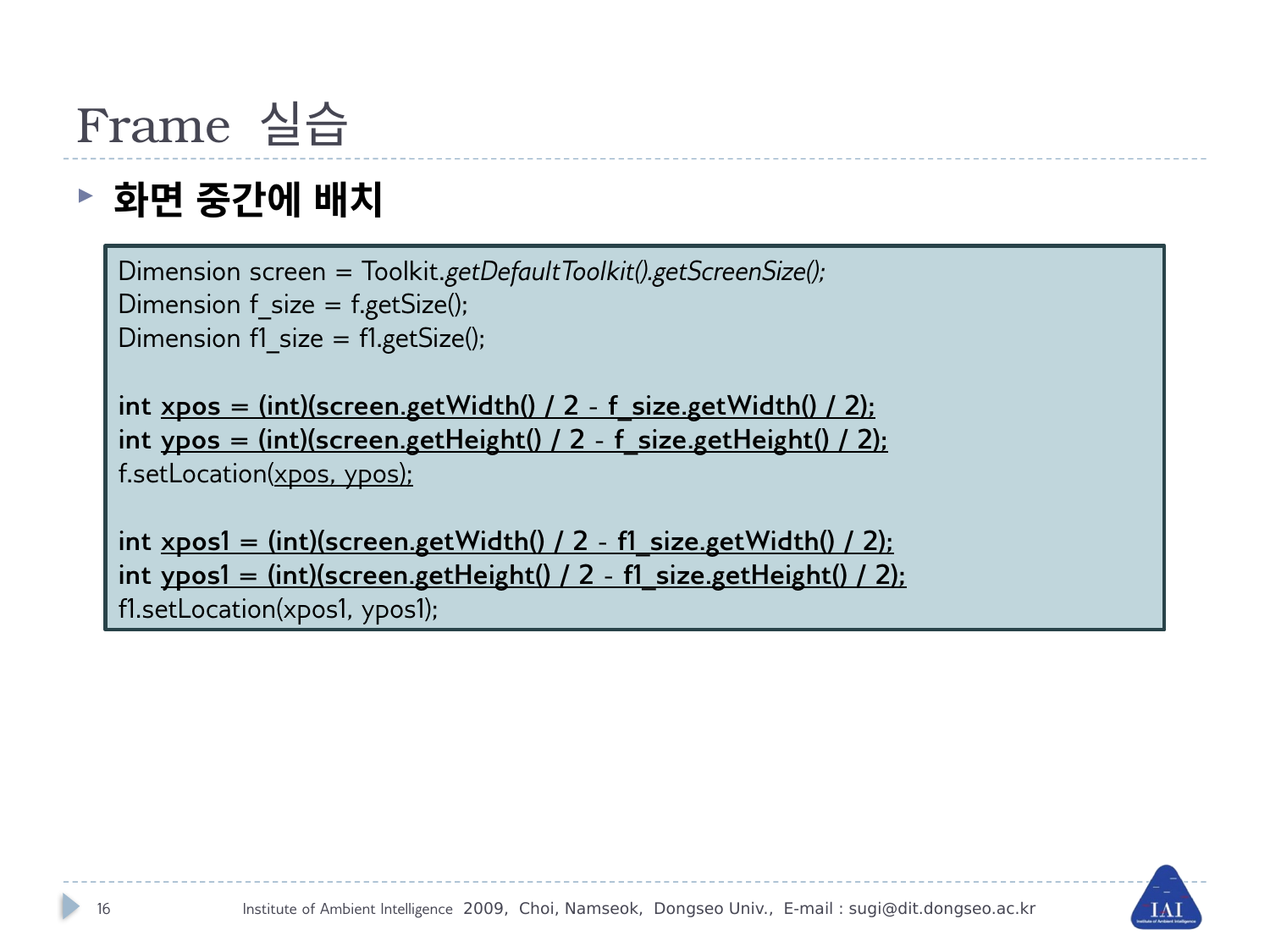

# Frame 실습
화면 중간에 배치
Dimension screen = Toolkit.getDefaultToolkit().getScreenSize();
Dimension f_size = f.getSize();
Dimension f1_size = f1.getSize();

int xpos = (int)(screen.getWidth() / 2 - f_size.getWidth() / 2);
int ypos = (int)(screen.getHeight() / 2 - f_size.getHeight() / 2);
f.setLocation(xpos, ypos);

int xpos1 = (int)(screen.getWidth() / 2 - f1_size.getWidth() / 2);
int ypos1 = (int)(screen.getHeight() / 2 - f1_size.getHeight() / 2);
f1.setLocation(xpos1, ypos1);